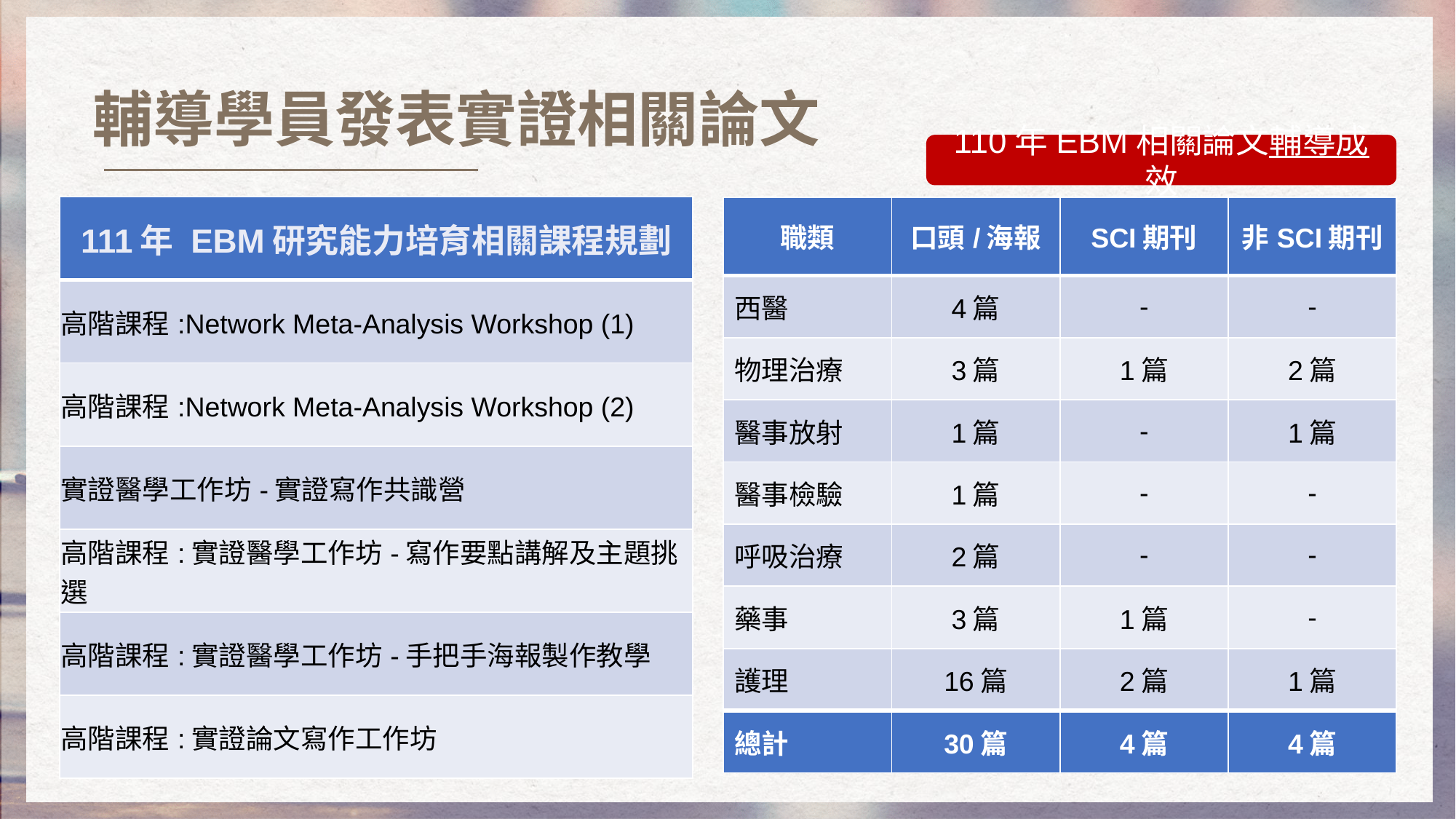

輔導學員發表實證相關論文
110年EBM相關論文輔導成效
| 111年 EBM研究能力培育相關課程規劃 |
| --- |
| 高階課程:Network Meta-Analysis Workshop (1) |
| 高階課程:Network Meta-Analysis Workshop (2) |
| 實證醫學工作坊-實證寫作共識營 |
| 高階課程:實證醫學工作坊-寫作要點講解及主題挑選 |
| 高階課程:實證醫學工作坊-手把手海報製作教學 |
| 高階課程:實證論文寫作工作坊 |
| 職類 | 口頭/海報 | SCI期刊 | 非SCI期刊 |
| --- | --- | --- | --- |
| 西醫 | 4篇 | - | - |
| 物理治療 | 3篇 | 1篇 | 2篇 |
| 醫事放射 | 1篇 | - | 1篇 |
| 醫事檢驗 | 1篇 | - | - |
| 呼吸治療 | 2篇 | - | - |
| 藥事 | 3篇 | 1篇 | - |
| 護理 | 16篇 | 2篇 | 1篇 |
| 總計 | 30篇 | 4篇 | 4篇 |